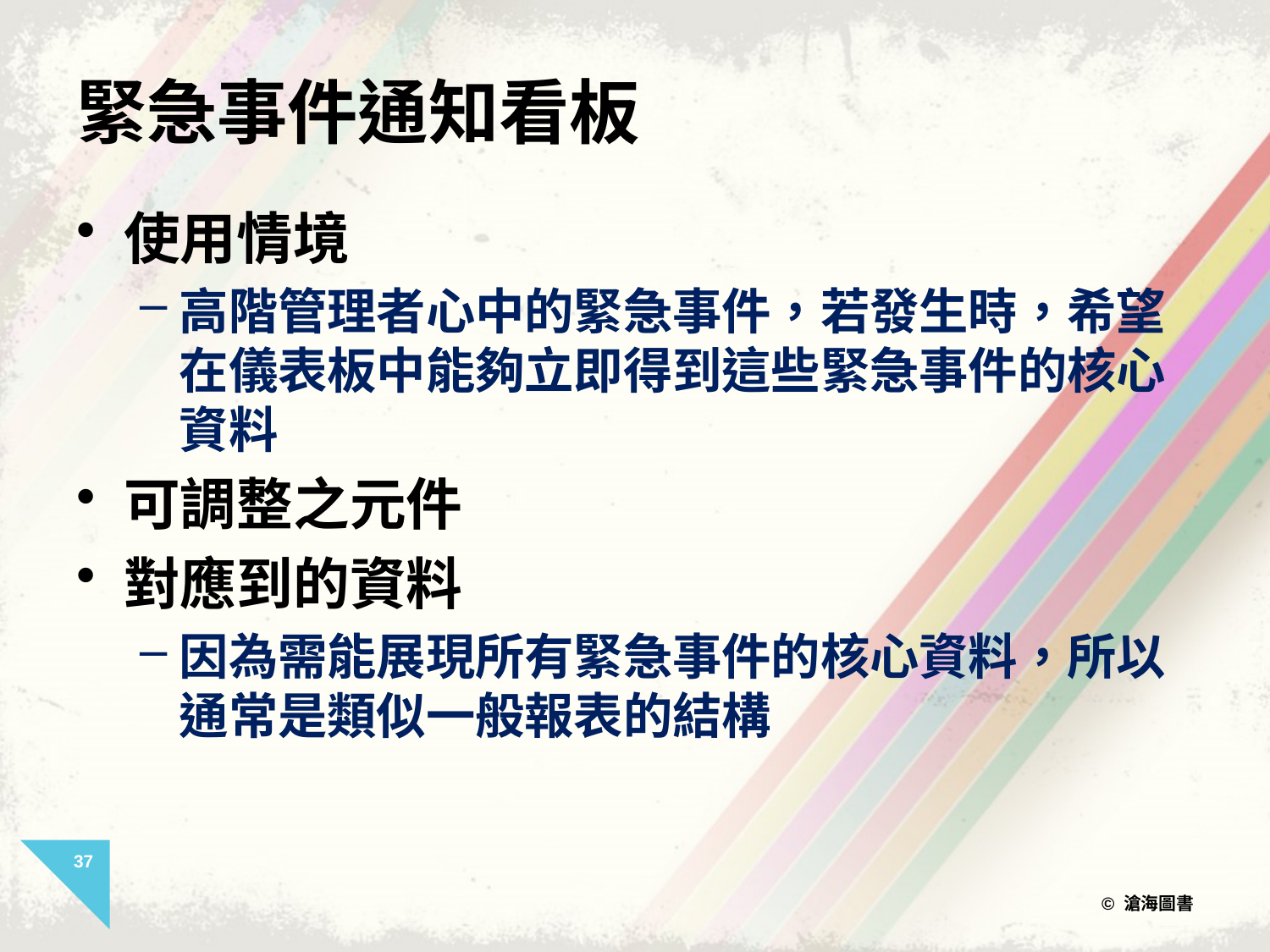

# 緊急事件通知看板
使用情境
高階管理者心中的緊急事件，若發生時，希望在儀表板中能夠立即得到這些緊急事件的核心資料
可調整之元件
對應到的資料
因為需能展現所有緊急事件的核心資料，所以通常是類似一般報表的結構
37
© 滄海圖書